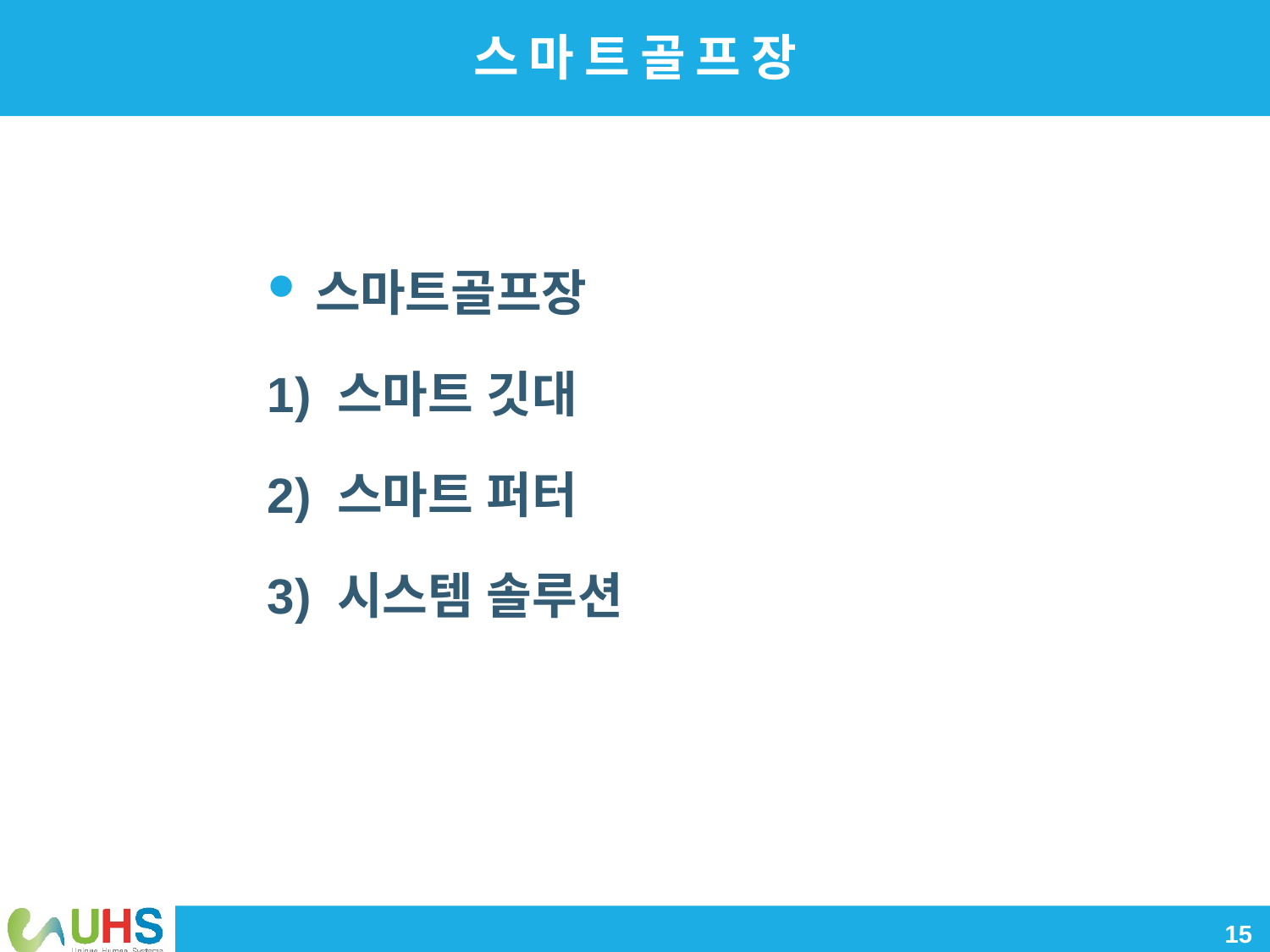

# 스 마 트 골 프 장
스마트골프장
1) 스마트 깃대
2) 스마트 퍼터
3) 시스템 솔루션
15